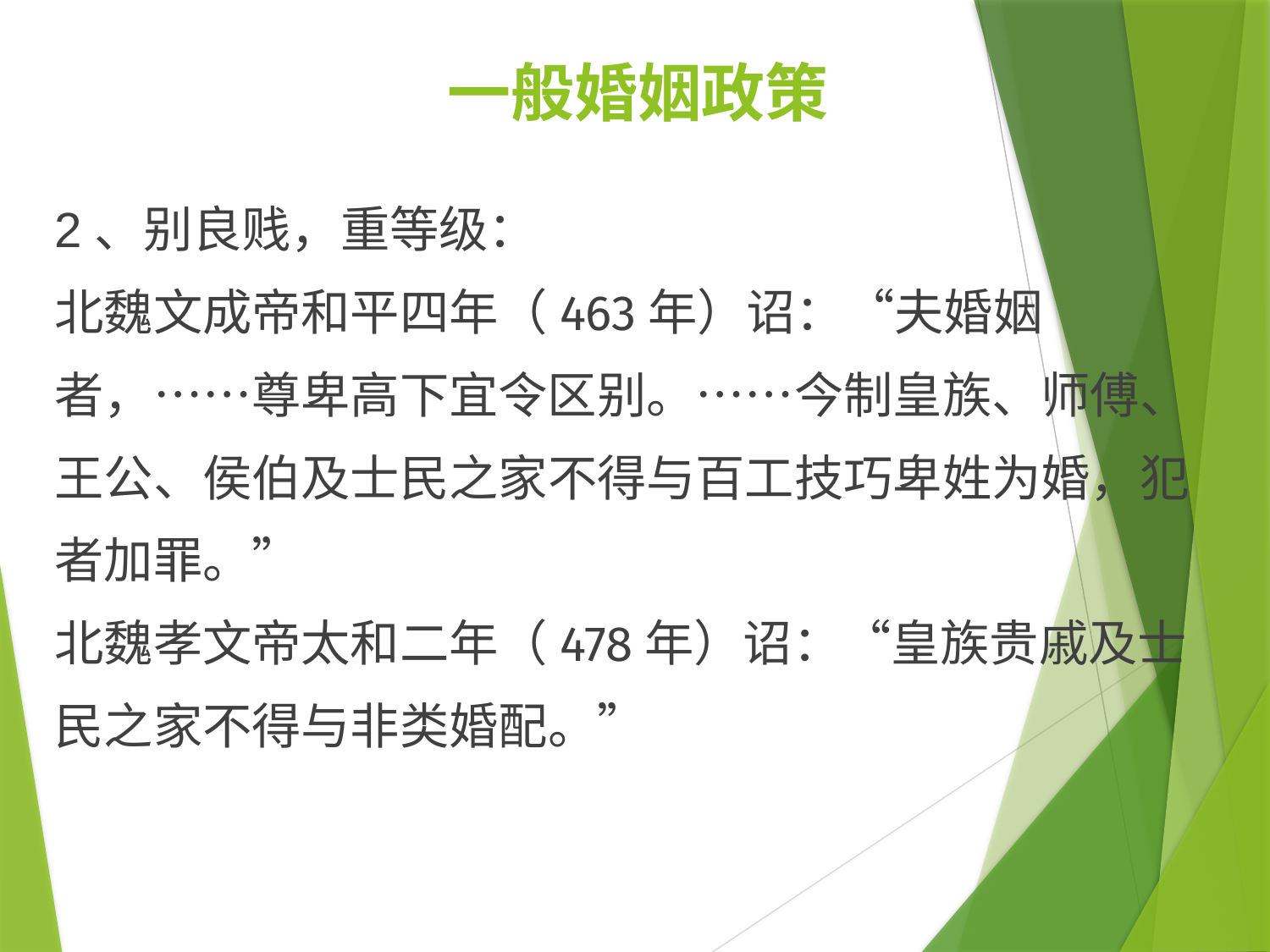

# 一般婚姻政策
2、别良贱，重等级：
北魏文成帝和平四年（463年）诏：“夫婚姻
者，……尊卑高下宜令区别。……今制皇族、师傅、
王公、侯伯及士民之家不得与百工技巧卑姓为婚，犯
者加罪。”
北魏孝文帝太和二年（478年）诏：“皇族贵戚及士
民之家不得与非类婚配。”